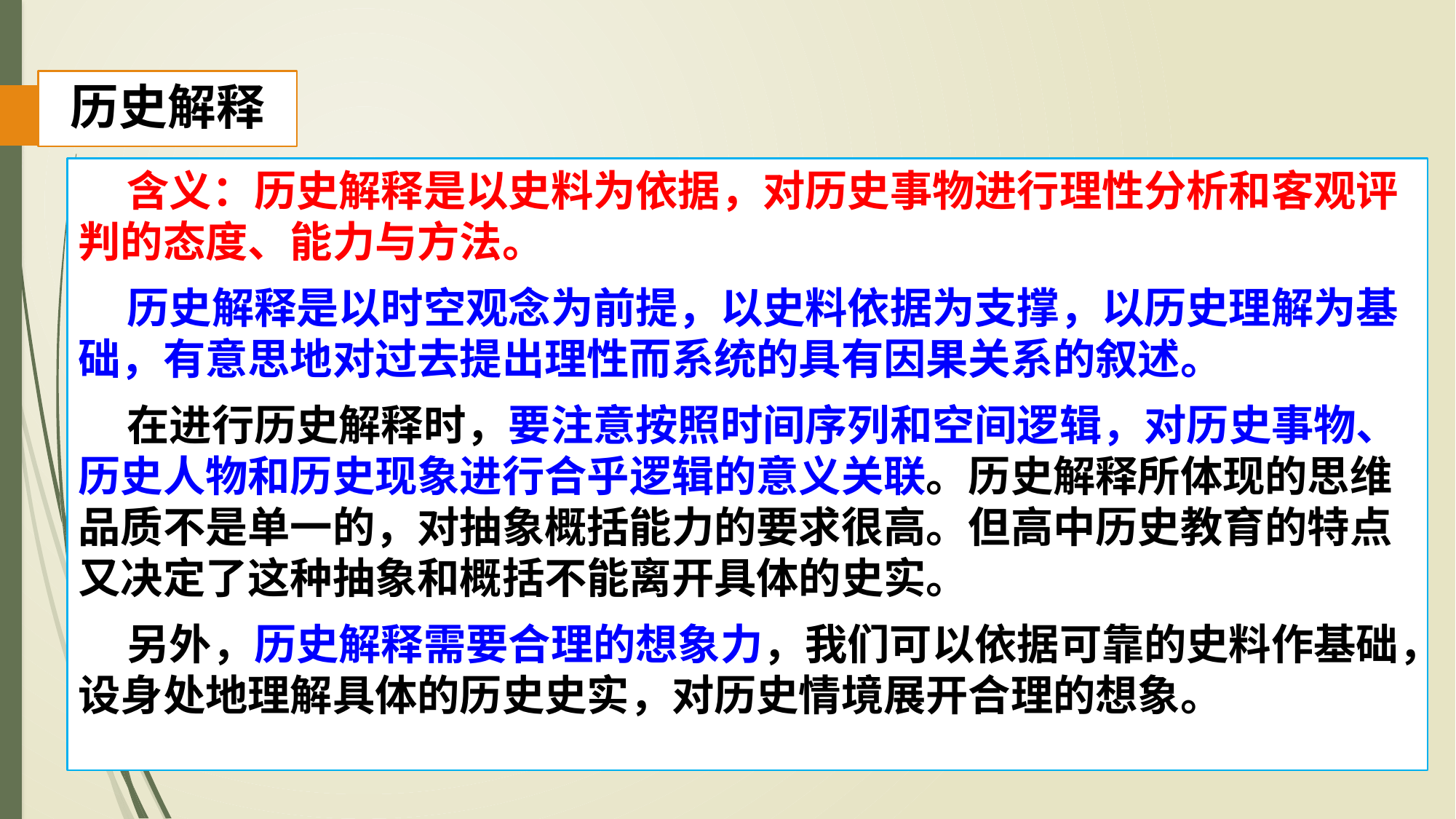

# 历史解释
    含义：历史解释是以史料为依据，对历史事物进行理性分析和客观评判的态度、能力与方法。
    历史解释是以时空观念为前提，以史料依据为支撑，以历史理解为基础，有意思地对过去提出理性而系统的具有因果关系的叙述。
    在进行历史解释时，要注意按照时间序列和空间逻辑，对历史事物、历史人物和历史现象进行合乎逻辑的意义关联。历史解释所体现的思维品质不是单一的，对抽象概括能力的要求很高。但高中历史教育的特点又决定了这种抽象和概括不能离开具体的史实。
    另外，历史解释需要合理的想象力，我们可以依据可靠的史料作基础，设身处地理解具体的历史史实，对历史情境展开合理的想象。